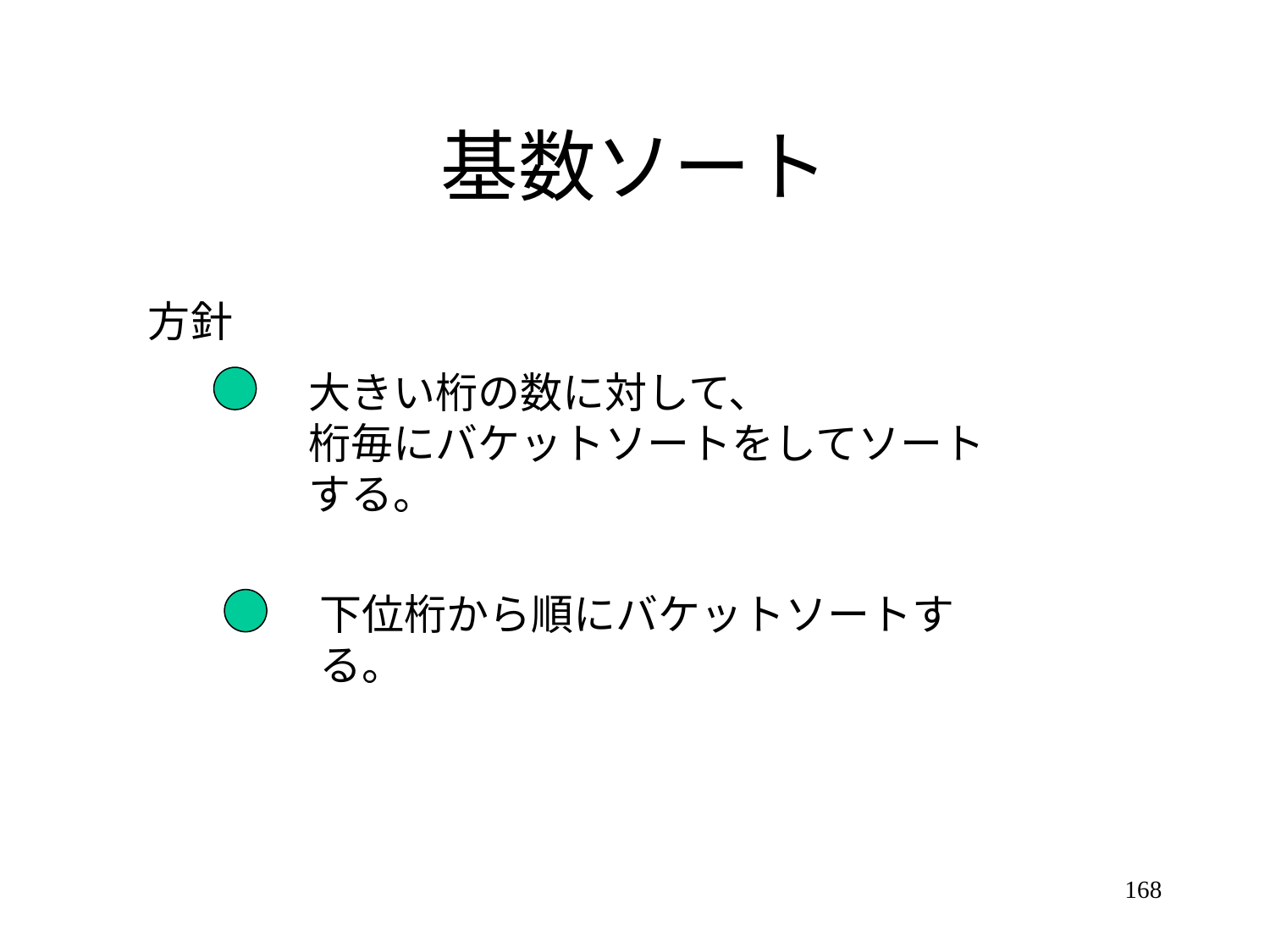

# 基数ソート
方針
大きい桁の数に対して、
桁毎にバケットソートをしてソートする。

下位桁から順にバケットソートする。

168